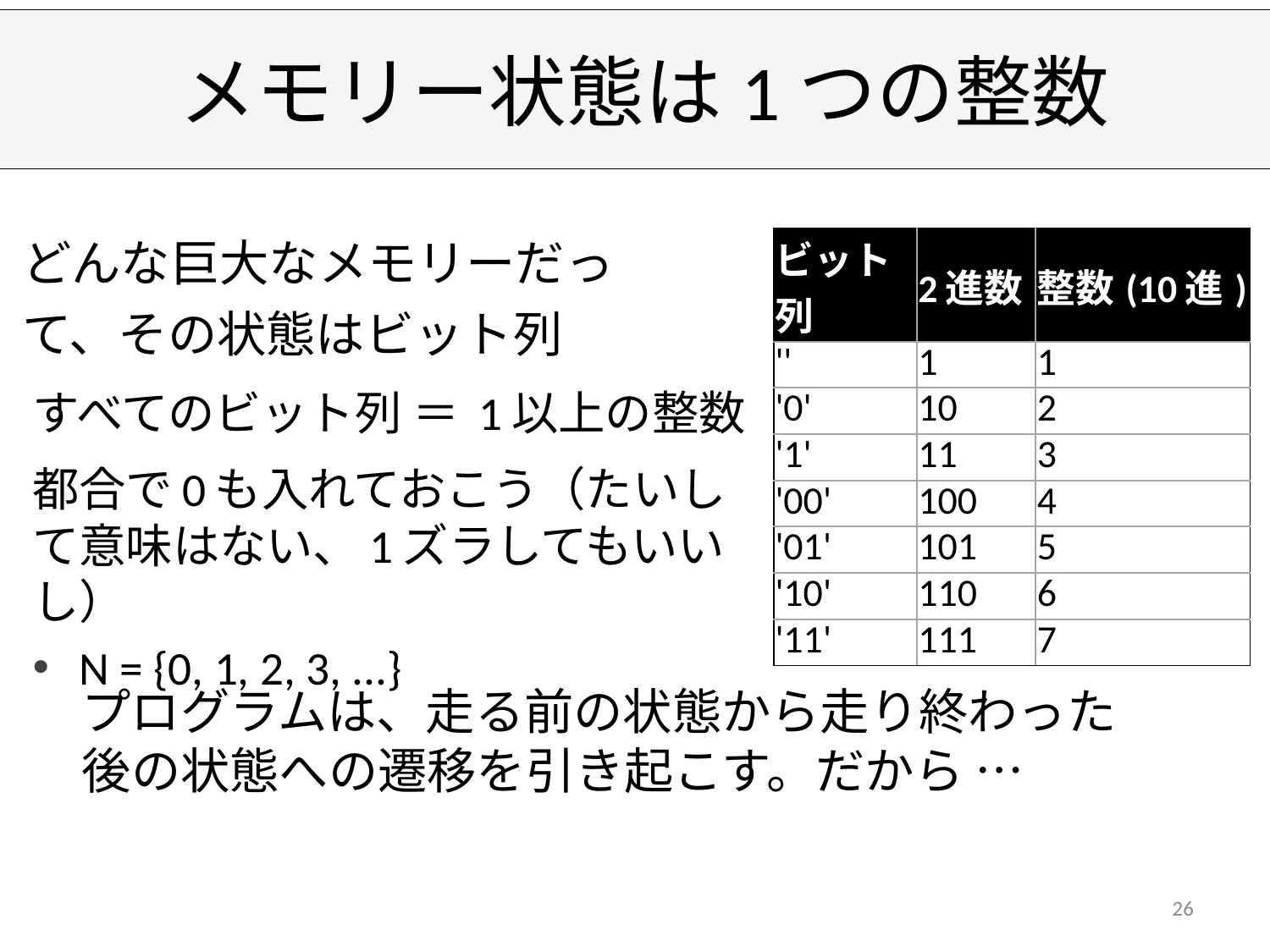

# メモリー状態は1つの整数
どんな巨大なメモリーだって、その状態はビット列
| ビット列 | 2進数 | 整数(10進) |
| --- | --- | --- |
| '' | 1 | 1 |
| '0' | 10 | 2 |
| '1' | 11 | 3 |
| '00' | 100 | 4 |
| '01' | 101 | 5 |
| '10' | 110 | 6 |
| '11' | 111 | 7 |
すべてのビット列 ＝ 1以上の整数
都合で0も入れておこう（たいして意味はない、1ズラしてもいいし）
N = {0, 1, 2, 3, ...}
プログラムは、走る前の状態から走り終わった後の状態への遷移を引き起こす。だから …
26